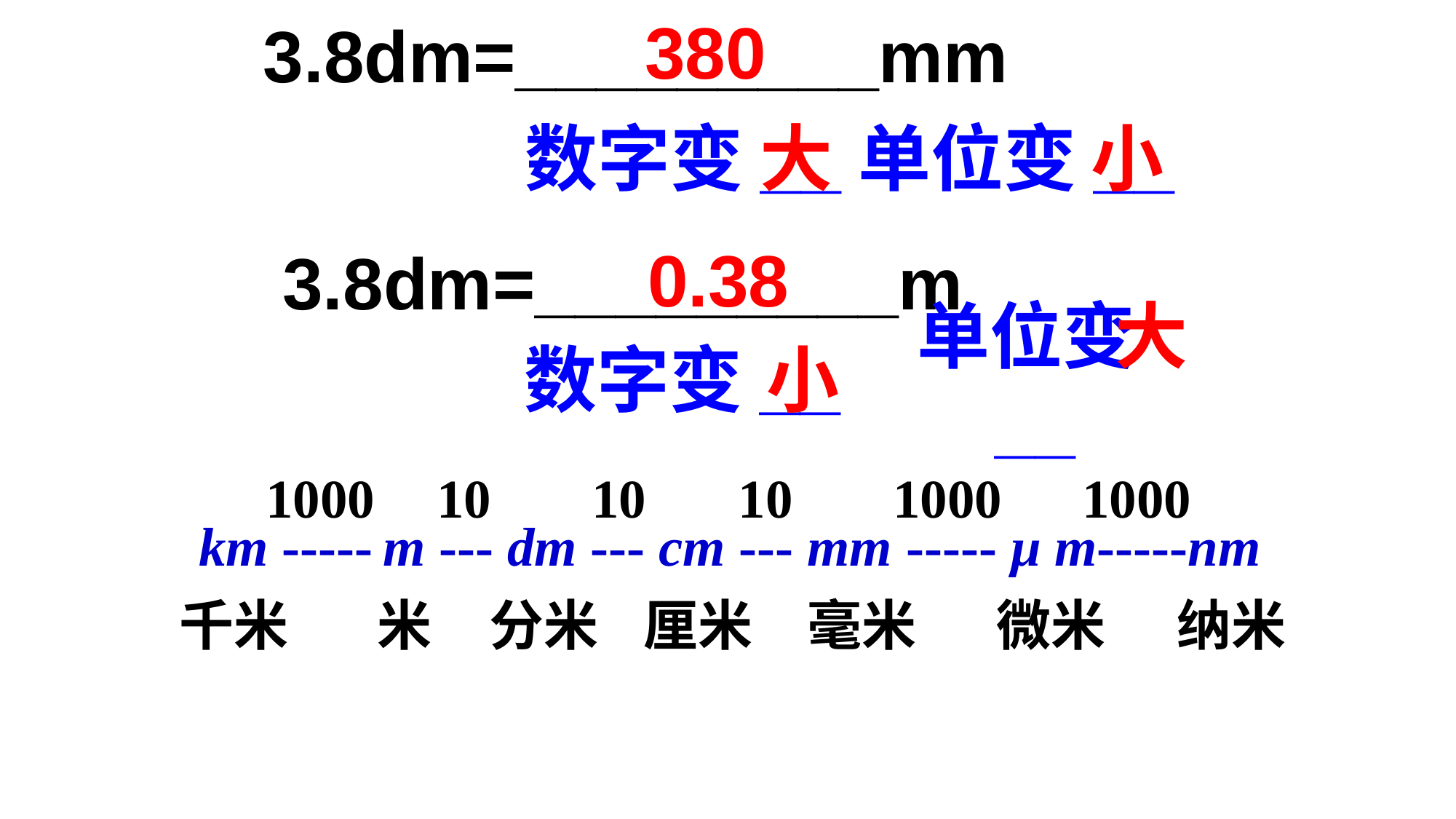

380
3.8dm=_________mm
数字变__
大
单位变__
小
0.38
3.8dm=_________m
数字变__
小
单位变__
大
1000
10
10
10
1000
1000
km -----
m --- dm --- cm --- mm
----- μ m-----nm
千米
米
分米
厘米
毫米
微米
纳米